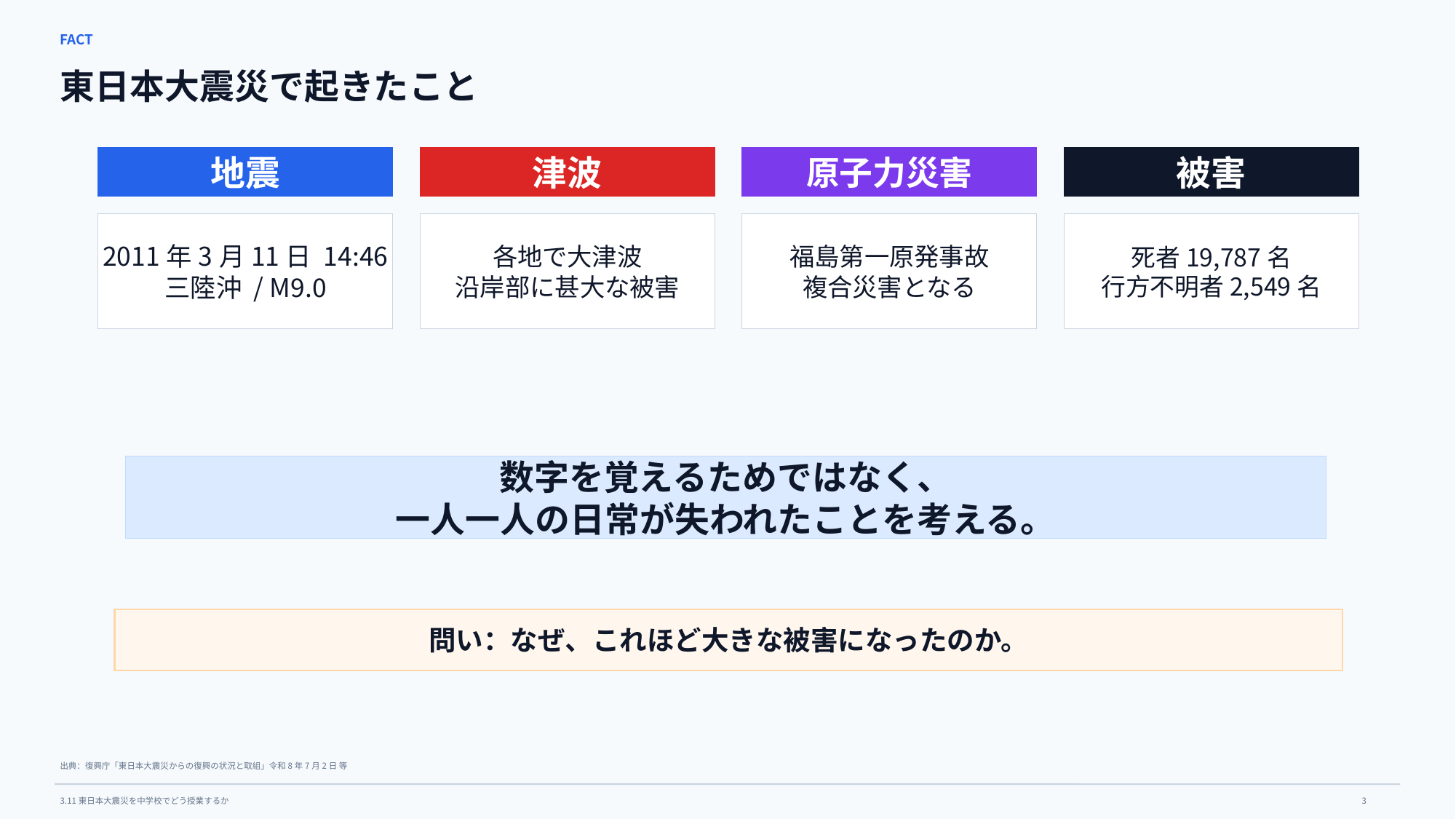

FACT
東日本大震災で起きたこと
地震
津波
原子力災害
被害
2011年3月11日 14:46
三陸沖 / M9.0
各地で大津波
沿岸部に甚大な被害
福島第一原発事故
複合災害となる
死者19,787名
行方不明者2,549名
数字を覚えるためではなく、
一人一人の日常が失われたことを考える。
問い：なぜ、これほど大きな被害になったのか。
出典：復興庁「東日本大震災からの復興の状況と取組」令和8年7月2日 等
3